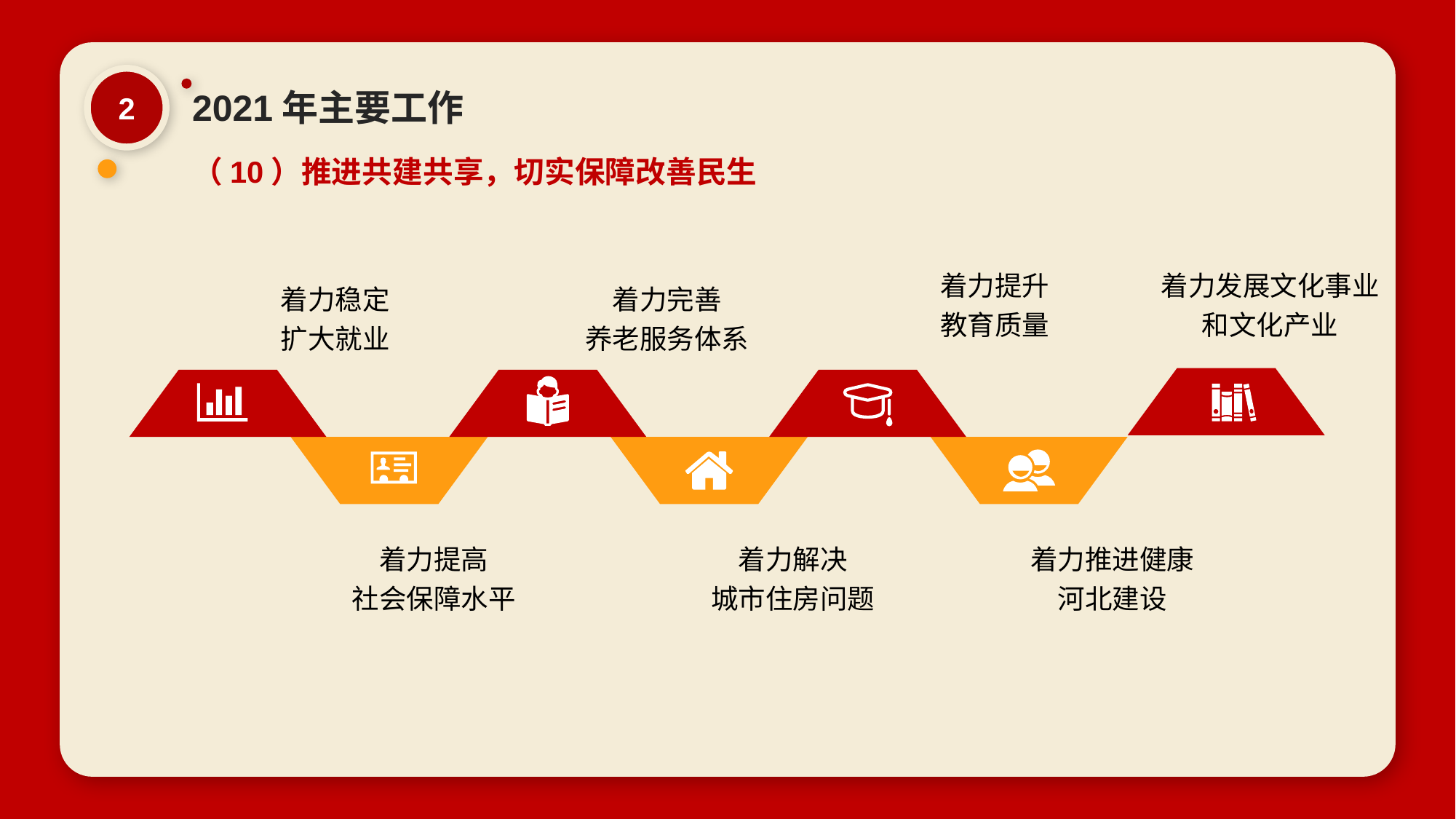

2
2021年主要工作
（10）推进共建共享，切实保障改善民生
着力提升
教育质量
着力发展文化事业和文化产业
着力稳定
扩大就业
着力完善
养老服务体系

着力提高
社会保障水平
着力解决
城市住房问题
着力推进健康河北建设